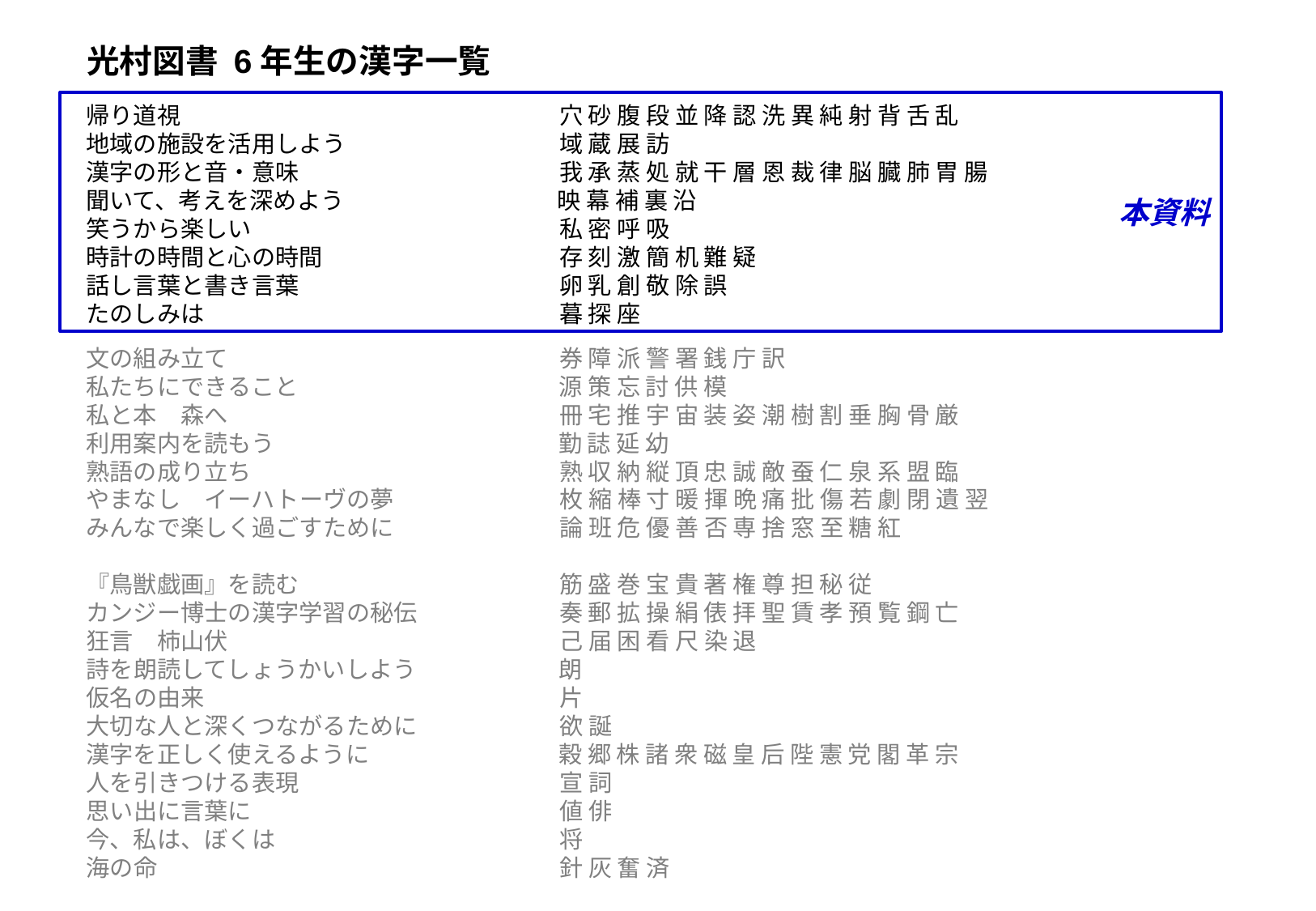

光村図書 6年生の漢字一覧
本資料
帰り道視　　　　　　　　　　　　　　　　穴 砂 腹 段 並 降 認 洗 異 純 射 背 舌 乱
地域の施設を活用しよう　　　　　　　　　域 蔵 展 訪
漢字の形と音・意味　　　　　　　　　　　我 承 蒸 処 就 干 層 恩 裁 律 脳 臓 肺 胃 腸
聞いて、考えを深めよう　　　　　　　　　映 幕 補 裏 沿
笑うから楽しい　　　　　　　　　　　　　私 密 呼 吸
時計の時間と心の時間　　　　　　　　　　存 刻 激 簡 机 難 疑
話し言葉と書き言葉　　　　　　　　　　　卵 乳 創 敬 除 誤
たのしみは　　　　　　　　　　　　　　　暮 探 座

文の組み立て　　　　　　　　　　　　　　券 障 派 警 署 銭 庁 訳
私たちにできること　　　　　　　　　　　源 策 忘 討 供 模
私と本　森へ　　　　　　　　　　　　　　冊 宅 推 宇 宙 装 姿 潮 樹 割 垂 胸 骨 厳
利用案内を読もう　　　　　　　　　　　　勤 誌 延 幼
熟語の成り立ち　　　　　　　　　　　　　熟 収 納 縦 頂 忠 誠 敵 蚕 仁 泉 系 盟 臨
やまなし　イーハトーヴの夢　　　　　　　枚 縮 棒 寸 暖 揮 晩 痛 批 傷 若 劇 閉 遺 翌
みんなで楽しく過ごすために　　　　　　　論 班 危 優 善 否 専 捨 窓 至 糖 紅

『鳥獣戯画』を読む　　　　　　　　　　　筋 盛 巻 宝 貴 著 権 尊 担 秘 従
カンジー博士の漢字学習の秘伝　　　　　　奏 郵 拡 操 絹 俵 拝 聖 賃 孝 預 覧 鋼 亡
狂言　柿山伏　　　　　　　　　　　　　　己 届 困 看 尺 染 退
詩を朗読してしょうかいしよう　　　　　　朗
仮名の由来　　　　　　　　　　　　　　　片
大切な人と深くつながるために　　　　　　欲 誕
漢字を正しく使えるように　　　　　　　　穀 郷 株 諸 衆 磁 皇 后 陛 憲 党 閣 革 宗
人を引きつける表現　　　　　　　　　　　宣 詞
思い出に言葉に　　　　　　　　　　　　　値 俳
今、私は、ぼくは　　　　　　　　　　　　将
海の命　　　　　　　　　　　　　　　　　針 灰 奮 済